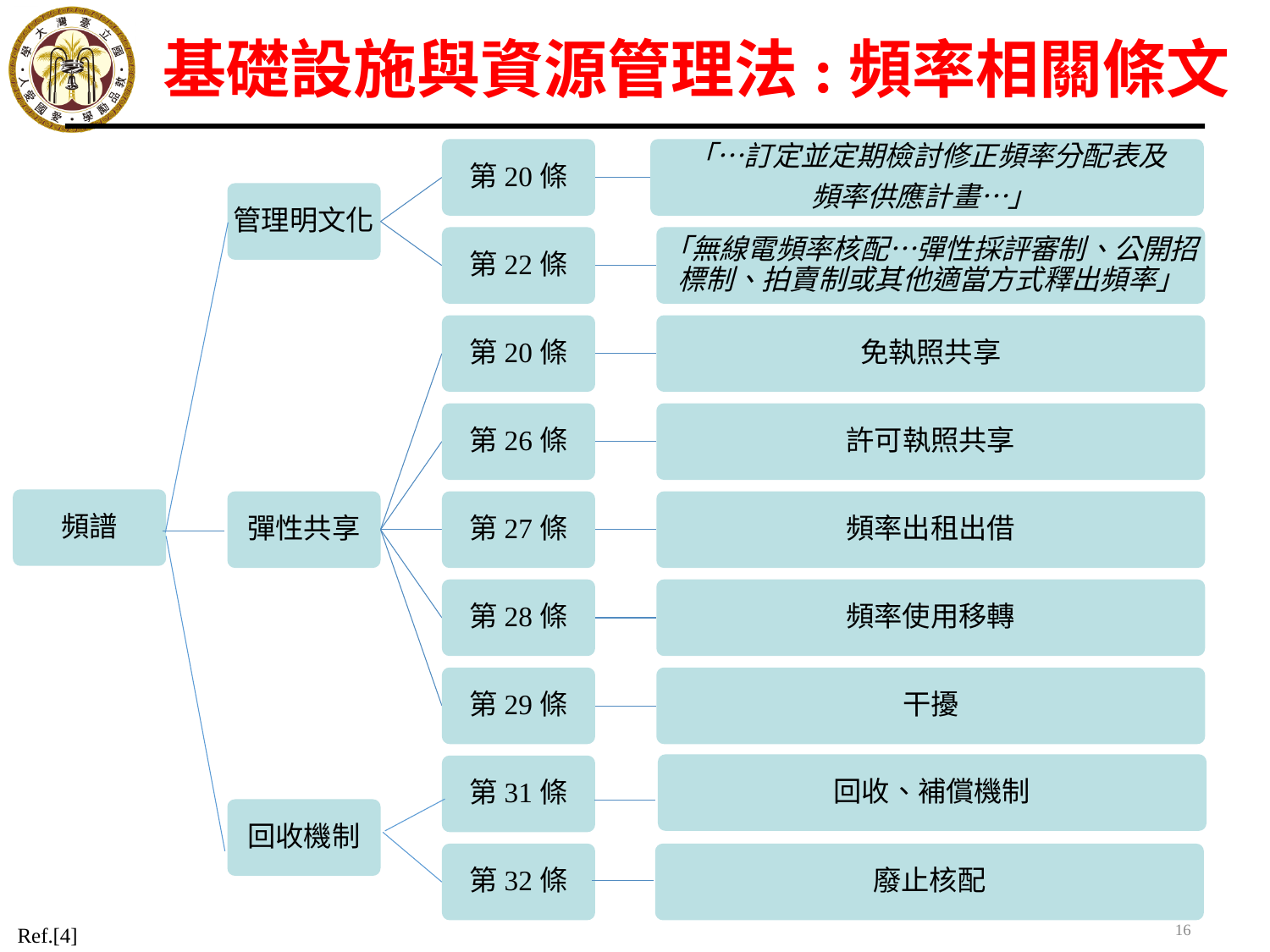

基礎設施與資源管理法:頻率相關條文

第20條
「…訂定並定期檢討修正頻率分配表及
頻率供應計畫…」

管理明文化

第22條
「無線電頻率核配…彈性採評審制、公開招標制、拍賣制或其他適當方式釋出頻率」

第20條
免執照共享

第26條
許可執照共享

頻譜
彈性共享
第27條
頻率出租出借

第28條
頻率使用移轉

第29條
干擾

第31條
回收機制
第32條

回收、補償機制

廢止核配

16
Ref.[4]